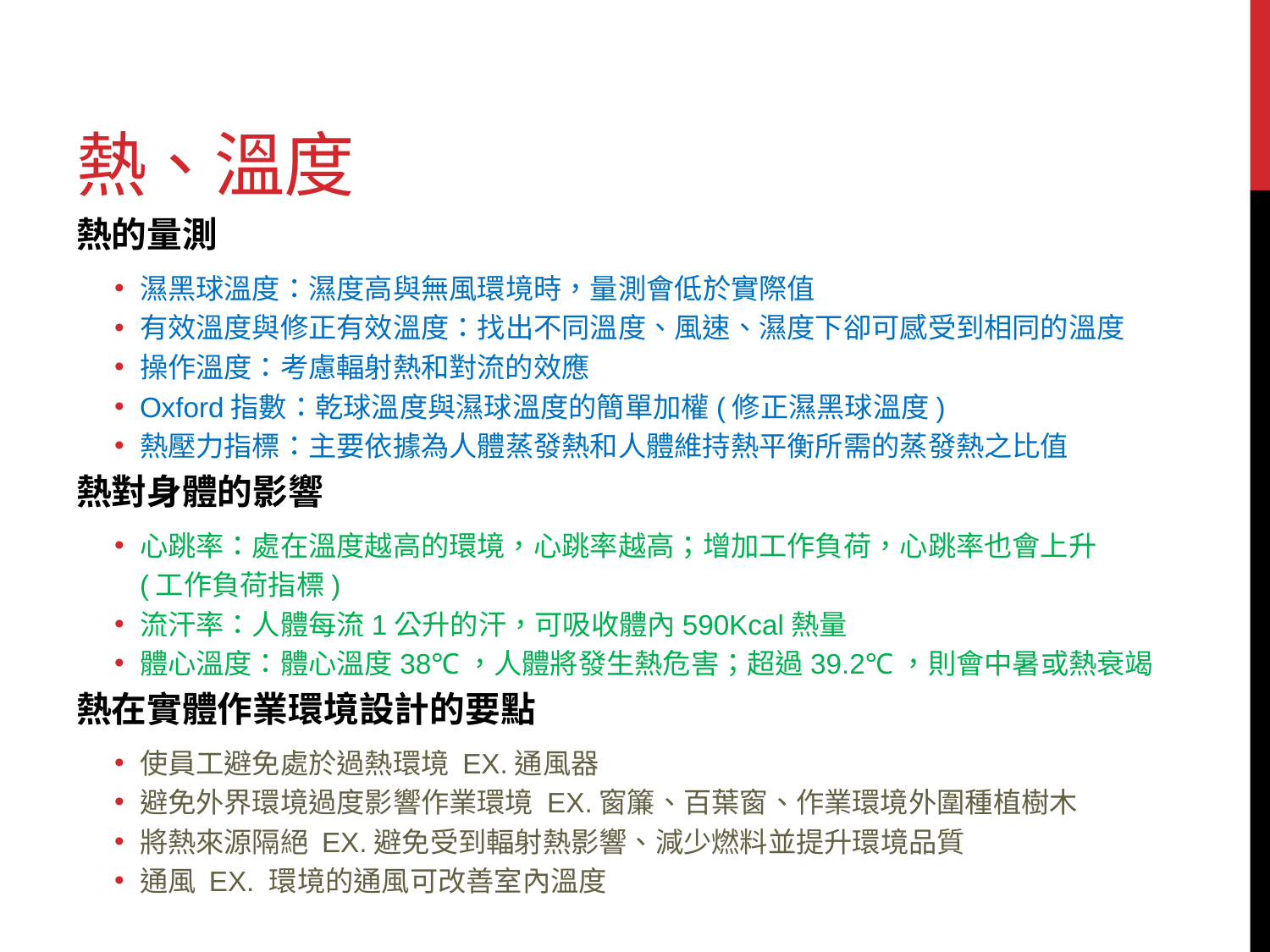

# 熱、溫度
熱的量測
濕黑球溫度：濕度高與無風環境時，量測會低於實際值
有效溫度與修正有效溫度：找出不同溫度、風速、濕度下卻可感受到相同的溫度
操作溫度：考慮輻射熱和對流的效應
Oxford指數：乾球溫度與濕球溫度的簡單加權(修正濕黑球溫度)
熱壓力指標：主要依據為人體蒸發熱和人體維持熱平衡所需的蒸發熱之比值
熱對身體的影響
心跳率：處在溫度越高的環境，心跳率越高；增加工作負荷，心跳率也會上升
(工作負荷指標)
流汗率：人體每流1公升的汗，可吸收體內590Kcal熱量
體心溫度：體心溫度38℃，人體將發生熱危害；超過39.2℃，則會中暑或熱衰竭
熱在實體作業環境設計的要點
使員工避免處於過熱環境 EX.通風器
避免外界環境過度影響作業環境 EX.窗簾、百葉窗、作業環境外圍種植樹木
將熱來源隔絕 EX.避免受到輻射熱影響、減少燃料並提升環境品質
通風 EX. 環境的通風可改善室內溫度